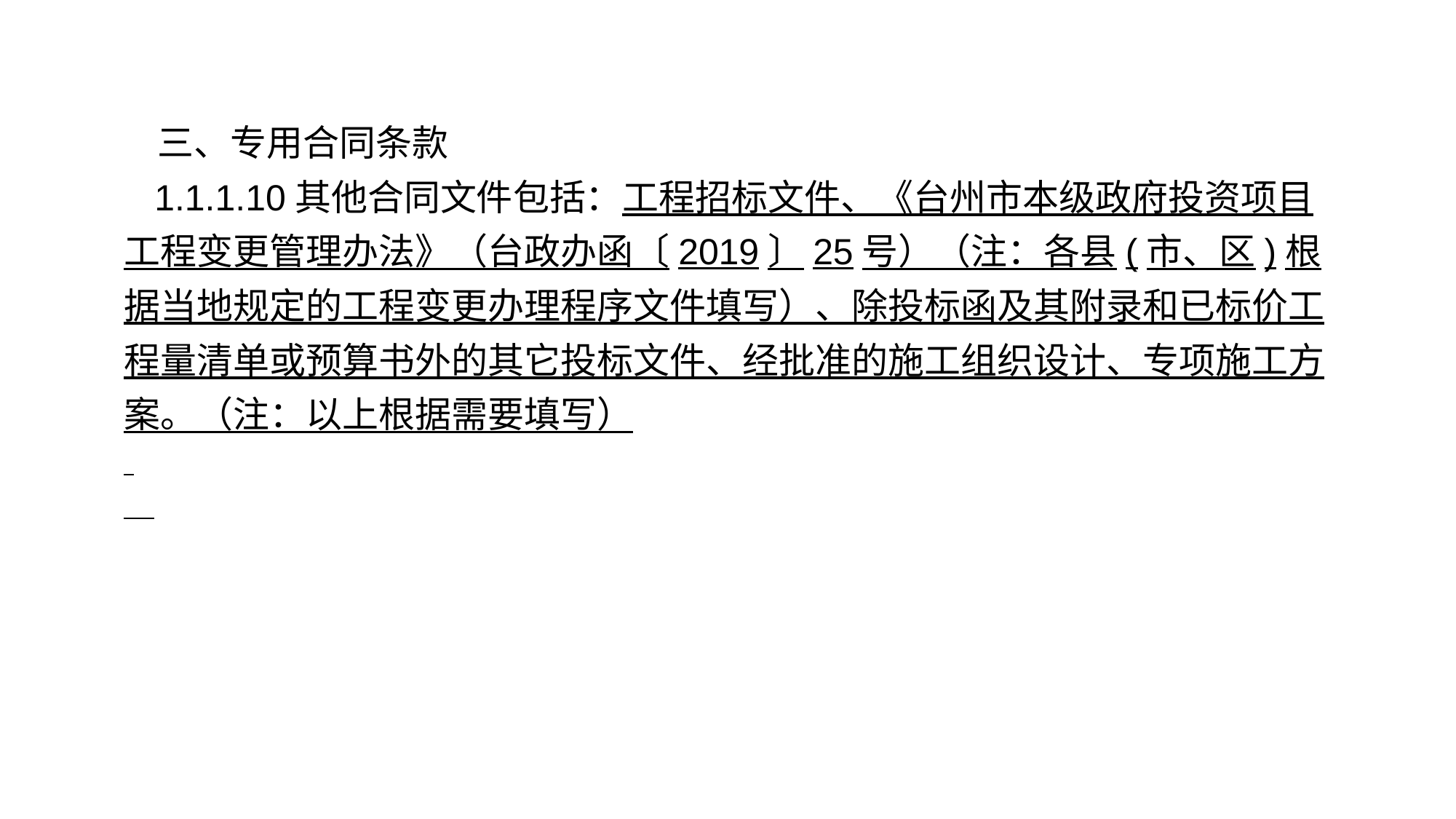

三、专用合同条款
   1.1.1.10其他合同文件包括：工程招标文件、《台州市本级政府投资项目工程变更管理办法》（台政办函〔2019〕25号）（注：各县(市、区)根据当地规定的工程变更办理程序文件填写）、除投标函及其附录和已标价工程量清单或预算书外的其它投标文件、经批准的施工组织设计、专项施工方案。（注：以上根据需要填写）